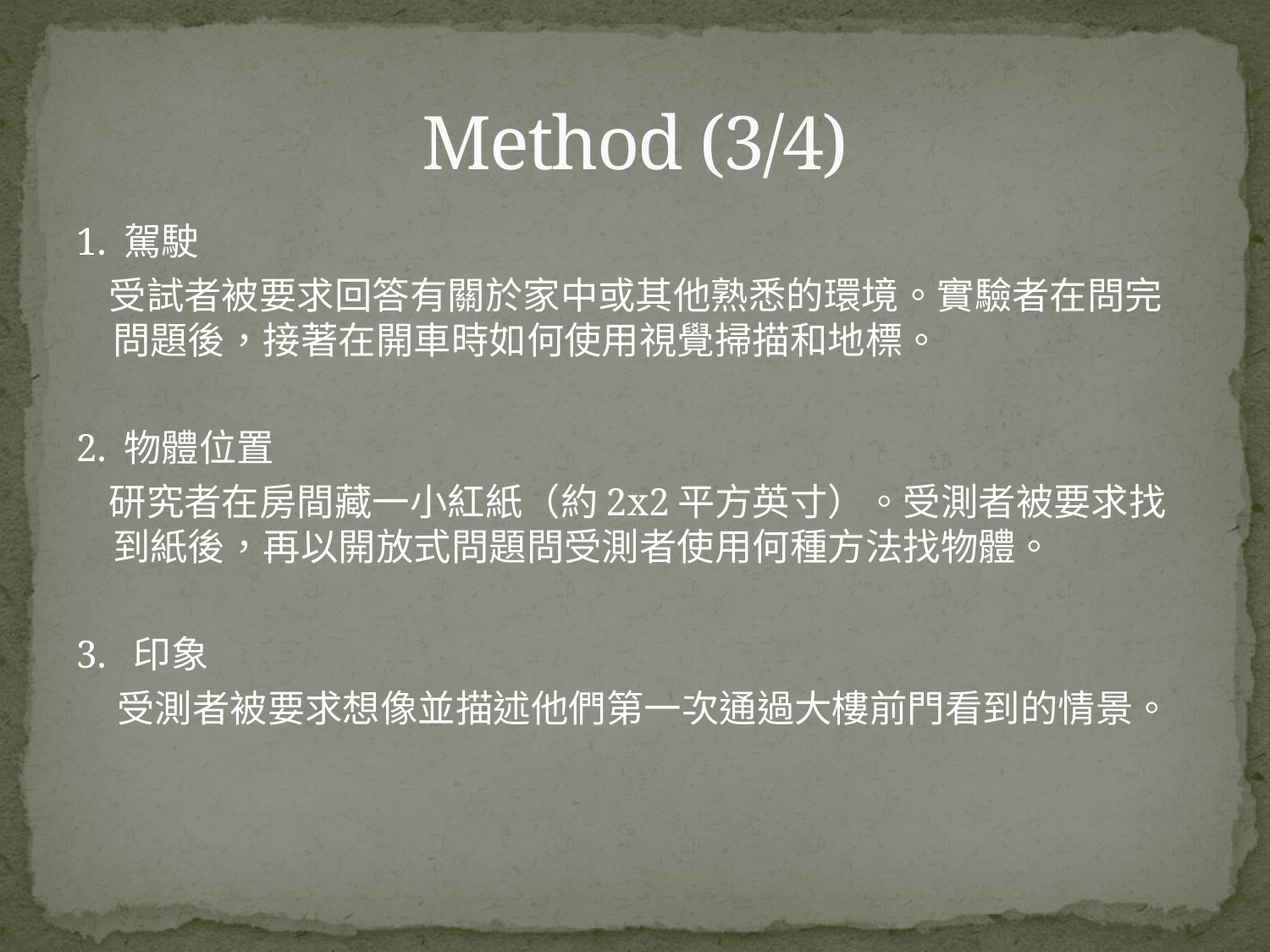

# Method (3/4)
1. 駕駛
   受試者被要求回答有關於家中或其他熟悉的環境。實驗者在問完問題後，接著在開車時如何使用視覺掃描和地標。

2. 物體位置
   研究者在房間藏一小紅紙（約2x2平方英寸）。受測者被要求找到紙後，再以開放式問題問受測者使用何種方法找物體。

3.  印象
    受測者被要求想像並描述他們第一次通過大樓前門看到的情景。